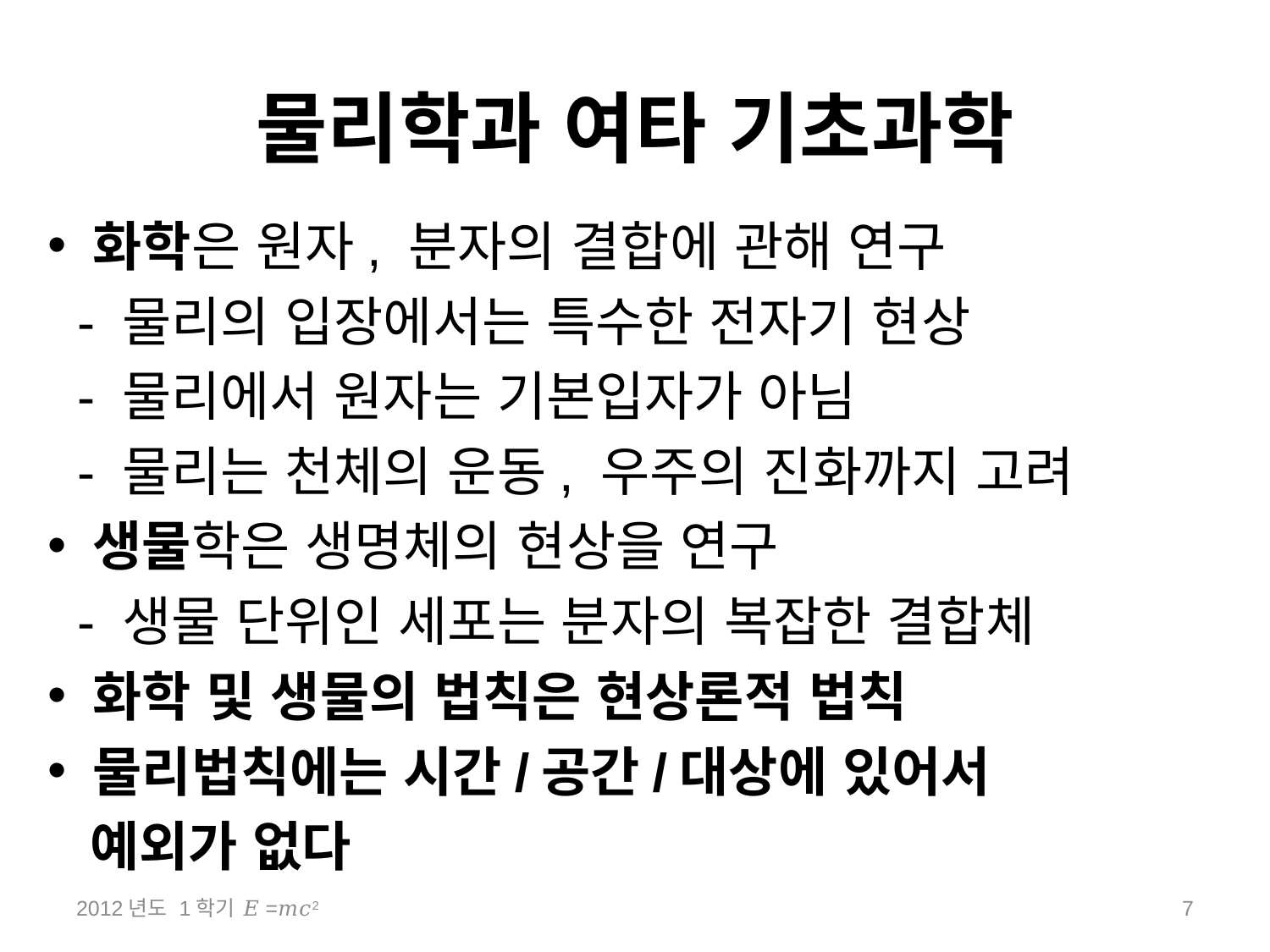

물리학과 여타 기초과학
화학은 원자, 분자의 결합에 관해 연구
  - 물리의 입장에서는 특수한 전자기 현상
  - 물리에서 원자는 기본입자가 아님
  - 물리는 천체의 운동, 우주의 진화까지 고려
생물학은 생명체의 현상을 연구
  - 생물 단위인 세포는 분자의 복잡한 결합체
화학 및 생물의 법칙은 현상론적 법칙
물리법칙에는 시간/공간/대상에 있어서
  예외가 없다
2012년도 1학기 𝐸=𝑚𝑐2
7